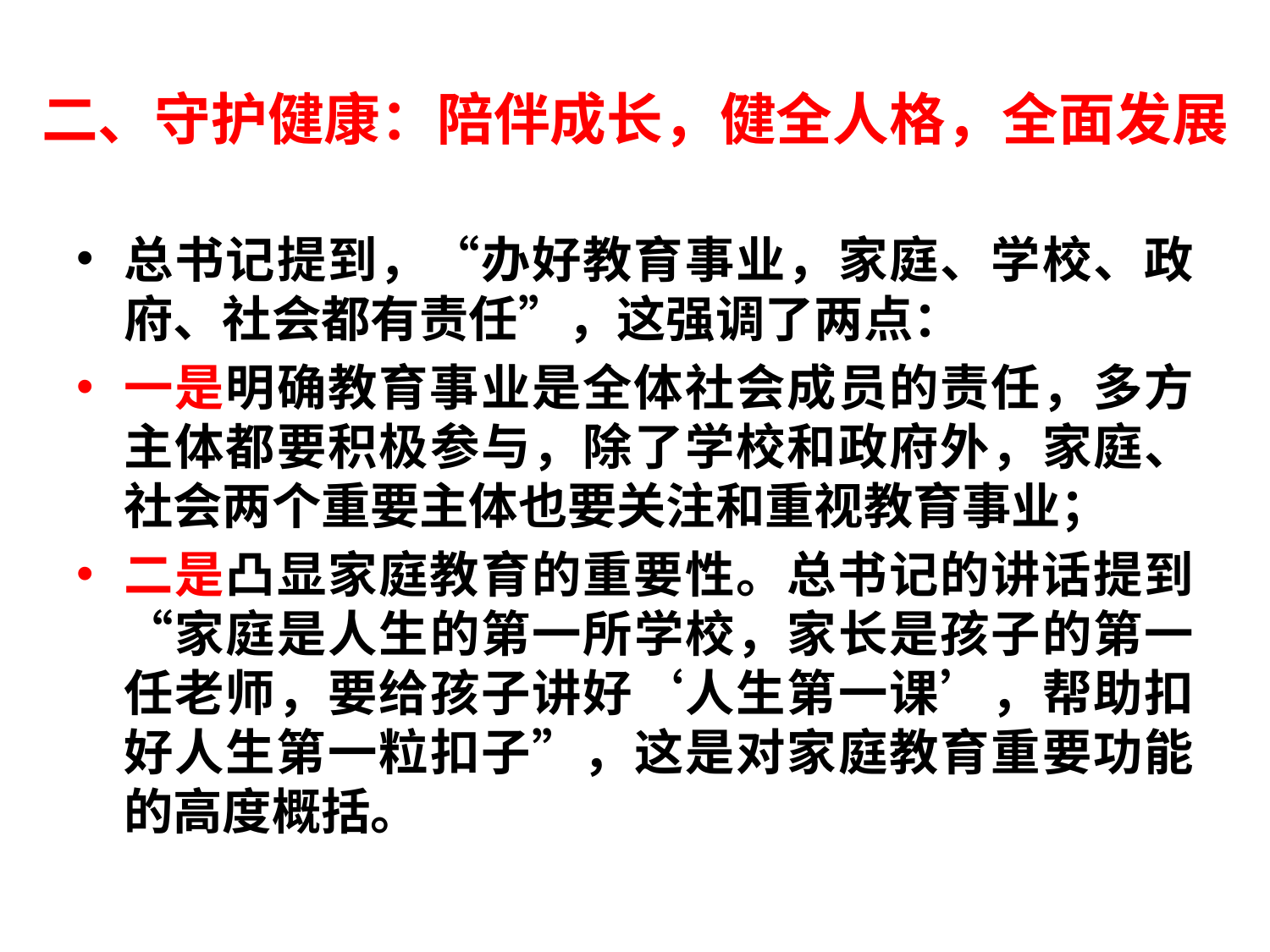

# 二、守护健康：陪伴成长，健全人格，全面发展
总书记提到，“办好教育事业，家庭、学校、政府、社会都有责任”，这强调了两点：
一是明确教育事业是全体社会成员的责任，多方主体都要积极参与，除了学校和政府外，家庭、社会两个重要主体也要关注和重视教育事业；
二是凸显家庭教育的重要性。总书记的讲话提到“家庭是人生的第一所学校，家长是孩子的第一任老师，要给孩子讲好‘人生第一课’，帮助扣好人生第一粒扣子”，这是对家庭教育重要功能的高度概括。